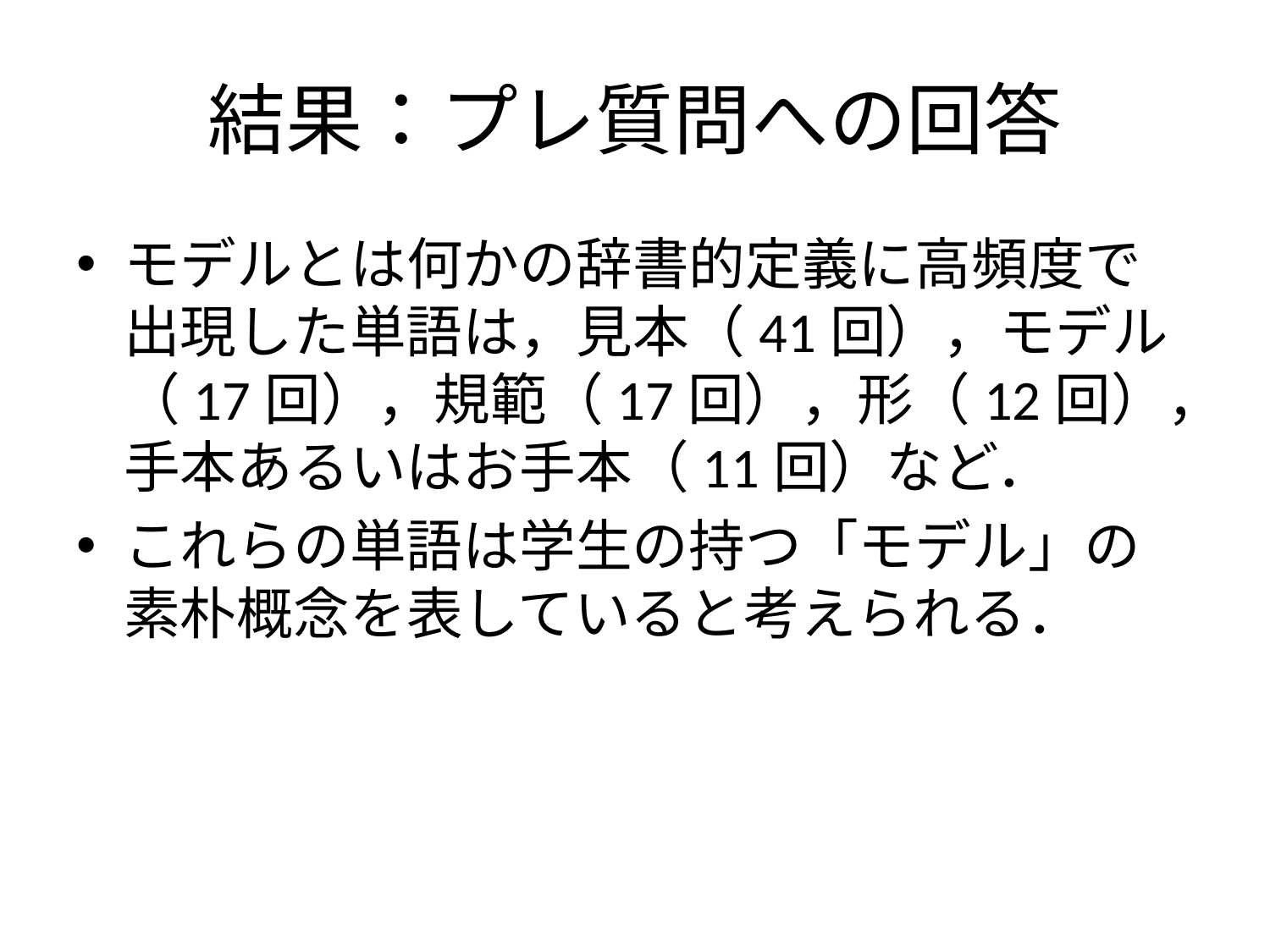

# 結果：プレ質問への回答
モデルとは何かの辞書的定義に高頻度で出現した単語は，見本（41回），モデル（17回），規範（17回），形（12回），手本あるいはお手本（11回）など．
これらの単語は学生の持つ「モデル」の素朴概念を表していると考えられる．